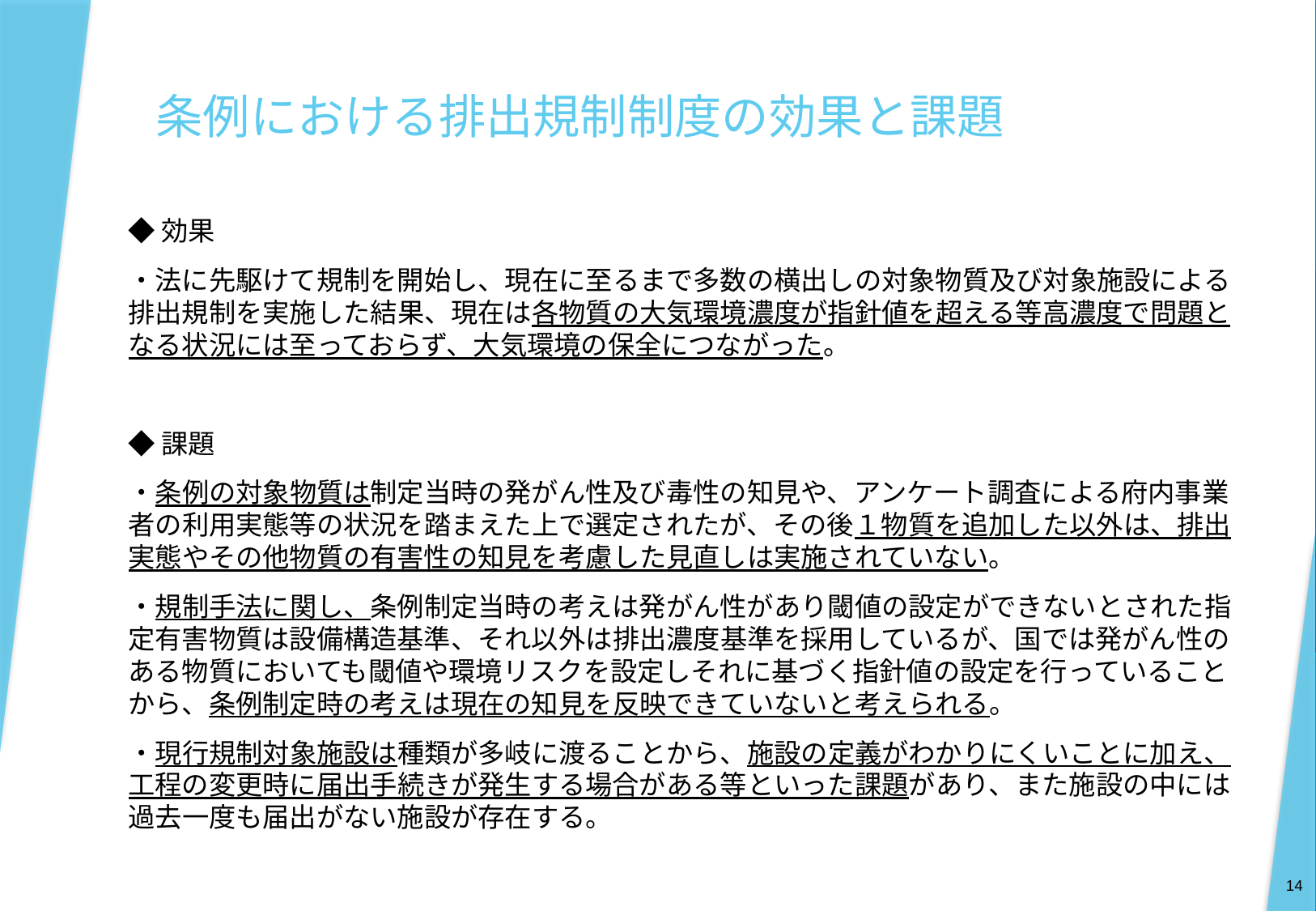

# 条例における排出規制制度の効果と課題
◆効果
・法に先駆けて規制を開始し、現在に至るまで多数の横出しの対象物質及び対象施設による排出規制を実施した結果、現在は各物質の大気環境濃度が指針値を超える等高濃度で問題となる状況には至っておらず、大気環境の保全につながった。

◆課題
・条例の対象物質は制定当時の発がん性及び毒性の知見や、アンケート調査による府内事業者の利用実態等の状況を踏まえた上で選定されたが、その後１物質を追加した以外は、排出実態やその他物質の有害性の知見を考慮した見直しは実施されていない。
・規制手法に関し、条例制定当時の考えは発がん性があり閾値の設定ができないとされた指定有害物質は設備構造基準、それ以外は排出濃度基準を採用しているが、国では発がん性のある物質においても閾値や環境リスクを設定しそれに基づく指針値の設定を行っていることから、条例制定時の考えは現在の知見を反映できていないと考えられる。
・現行規制対象施設は種類が多岐に渡ることから、施設の定義がわかりにくいことに加え、工程の変更時に届出手続きが発生する場合がある等といった課題があり、また施設の中には過去一度も届出がない施設が存在する。

14